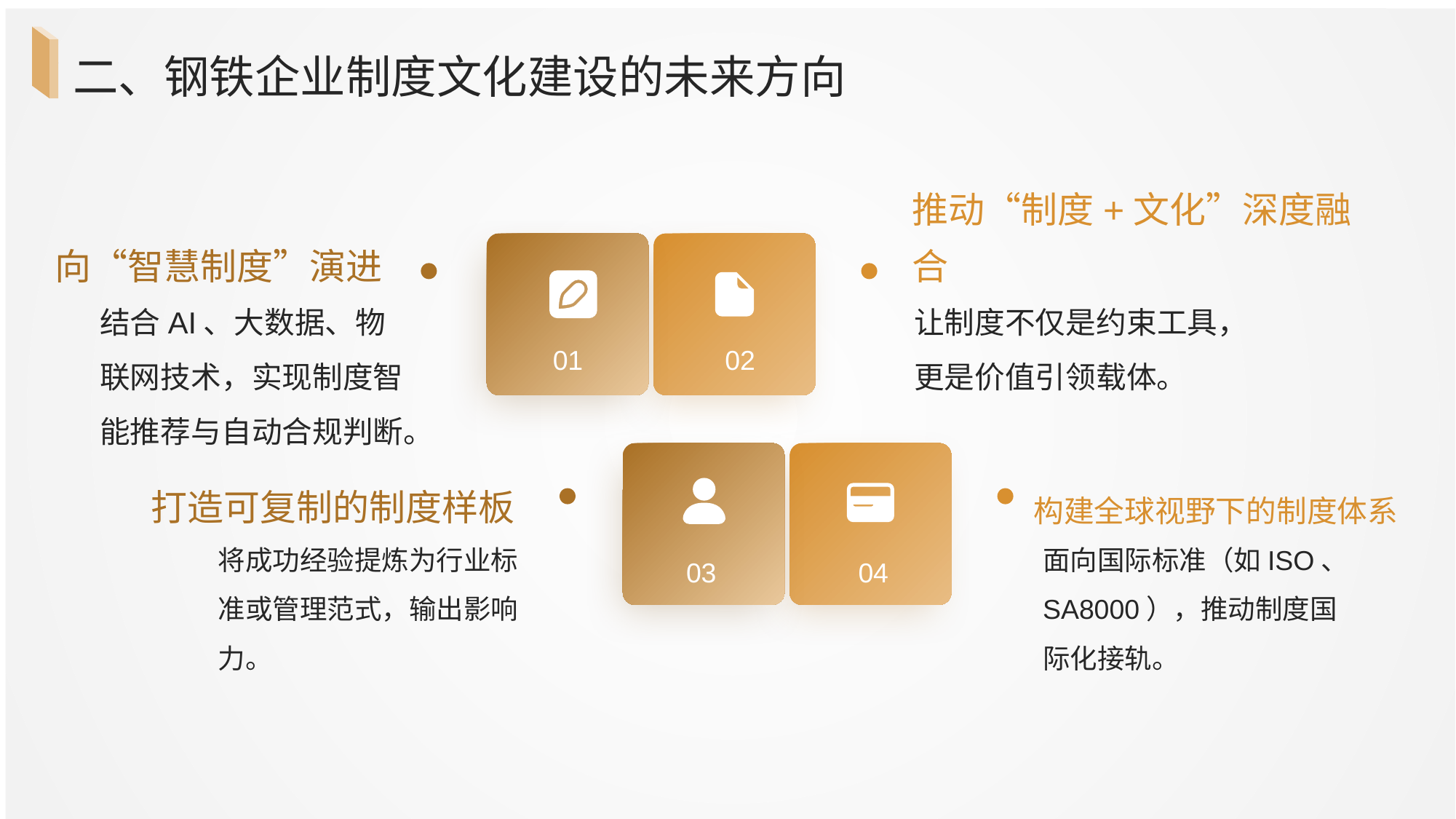

二、钢铁企业制度文化建设的未来方向

向“智慧制度”演进
推动“制度+文化”深度融合

结合AI、大数据、物联网技术，实现制度智能推荐与自动合规判断。
让制度不仅是约束工具，更是价值引领载体。
01
02

打造可复制的制度样板
构建全球视野下的制度体系

将成功经验提炼为行业标准或管理范式，输出影响力。
面向国际标准（如ISO、SA8000），推动制度国际化接轨。
03
04